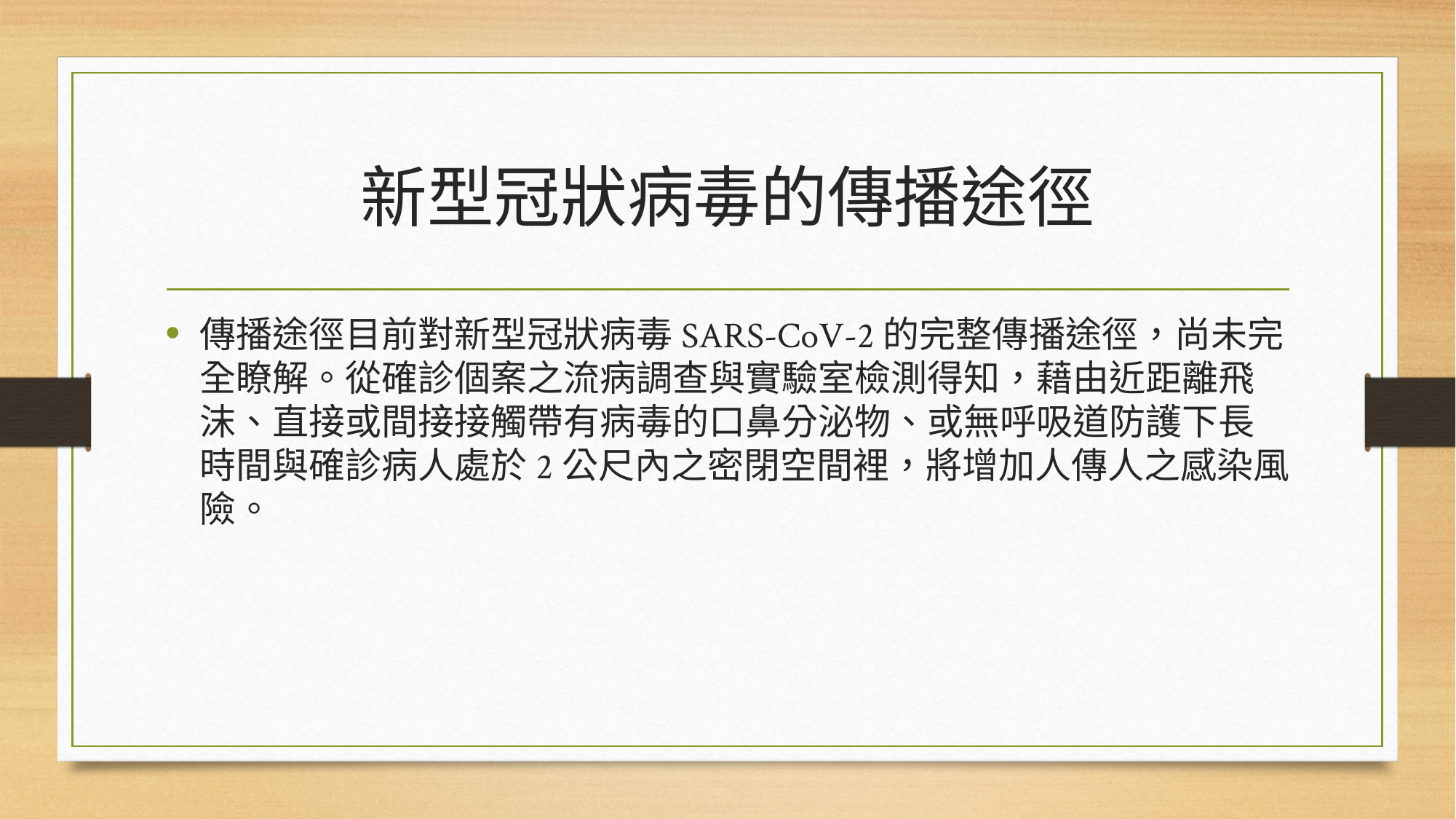

# 新型冠狀病毒的傳播途徑
傳播途徑目前對新型冠狀病毒SARS-CoV-2的完整傳播途徑，尚未完全瞭解。從確診個案之流病調查與實驗室檢測得知，藉由近距離飛沫、直接或間接接觸帶有病毒的口鼻分泌物、或無呼吸道防護下長時間與確診病人處於2公尺內之密閉空間裡，將增加人傳人之感染風險。